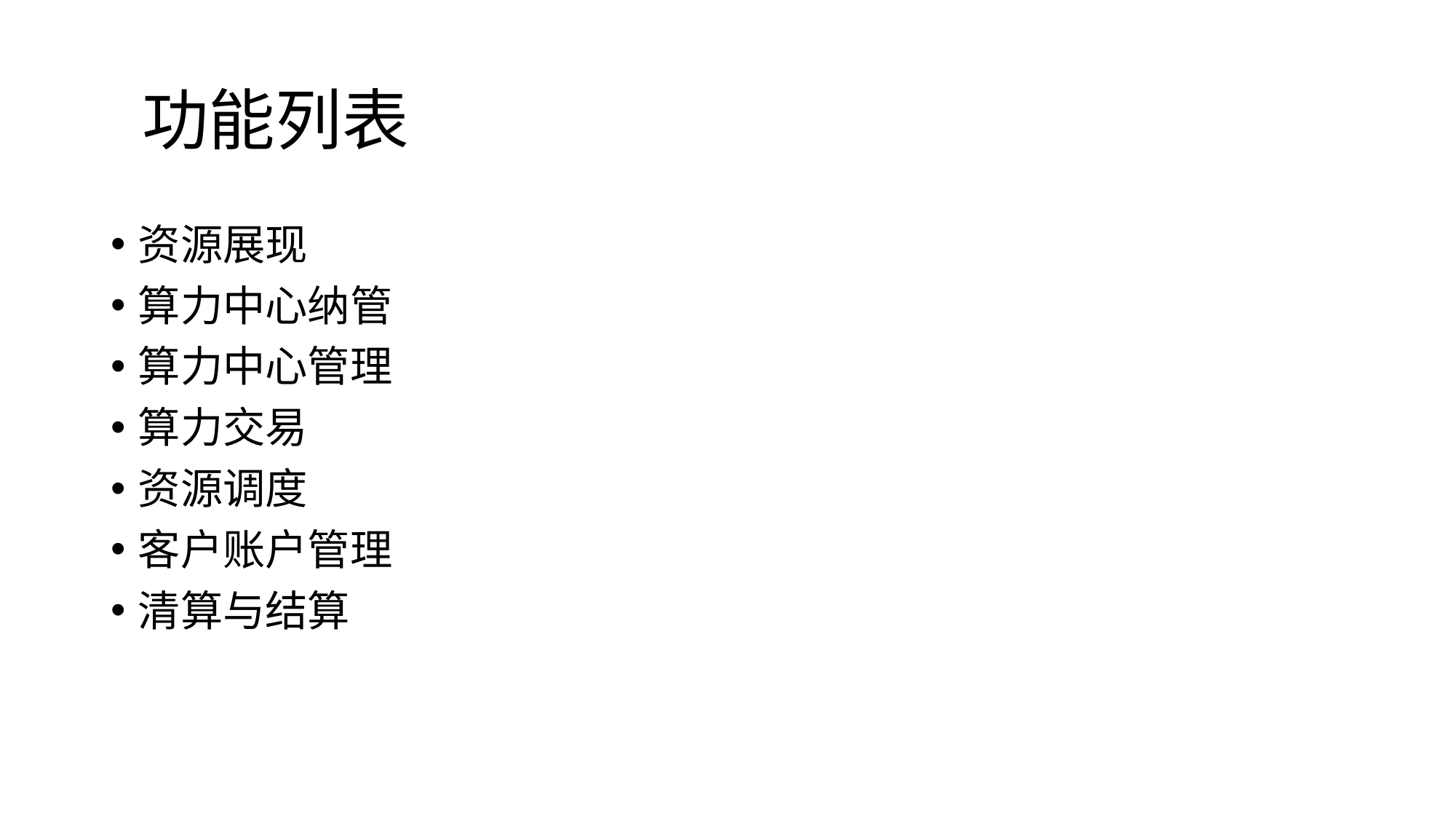

# 功能列表
资源展现
算力中心纳管
算力中心管理
算力交易
资源调度
客户账户管理
清算与结算